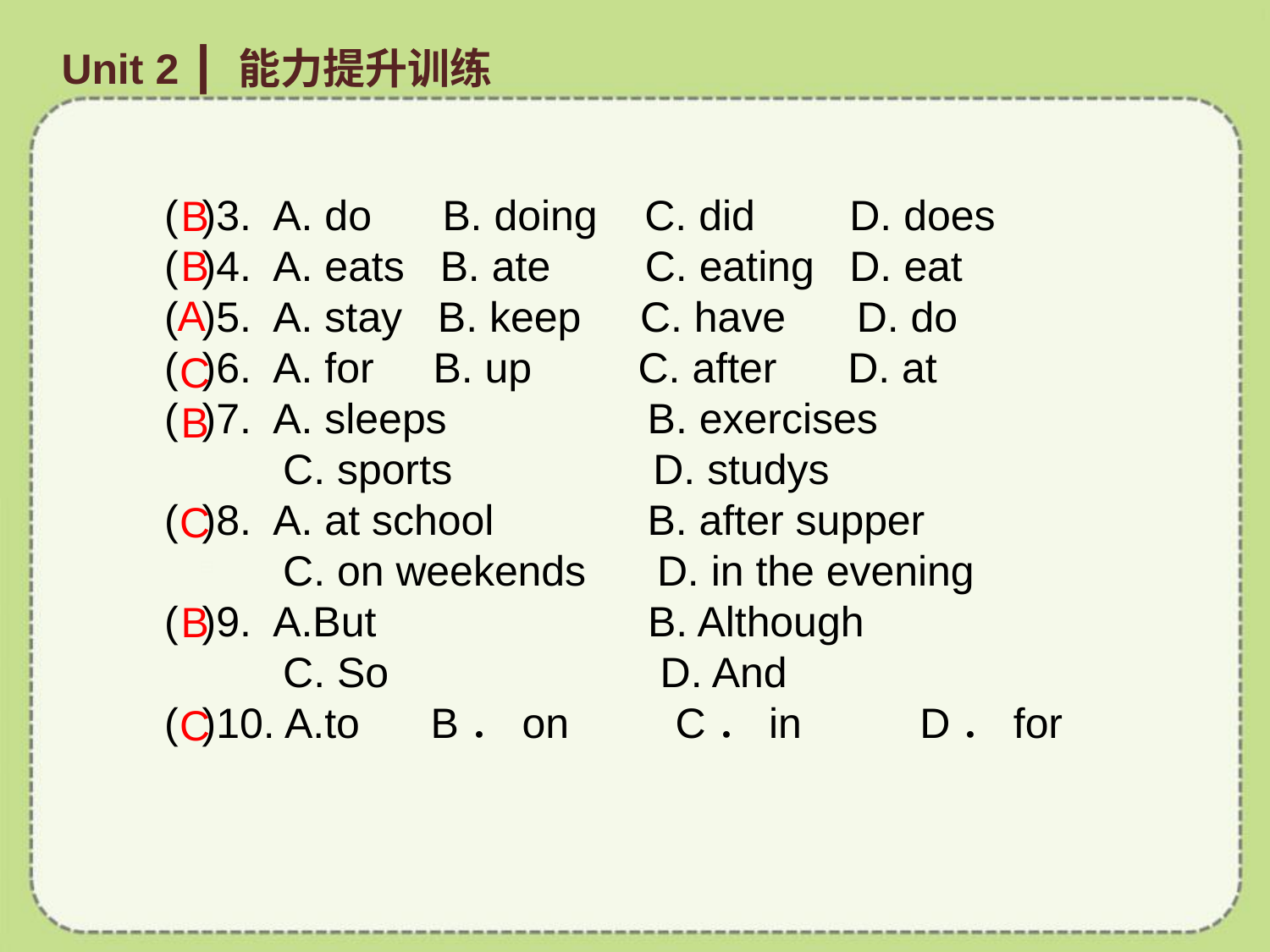

Unit 2 ┃ 能力提升训练
(  )3.  A. do      B. doing    C. did        D. does
(  )4.  A. eats   B. ate        C. eating   D. eat
(  )5.  A. stay   B. keep     C. have      D. do
(  )6.  A. for     B. up         C. after      D. at
(  )7.  A. sleeps                 B. exercises
          C. sports                 D. studys
(  )8.  A. at school             B. after supper
          C. on weekends      D. in the evening
(  )9.  A.But                       B. Although
          C. So                       D. And
(  )10. A.to      B．on         C．in          D．for
B
B
A
C
B
C
B
C